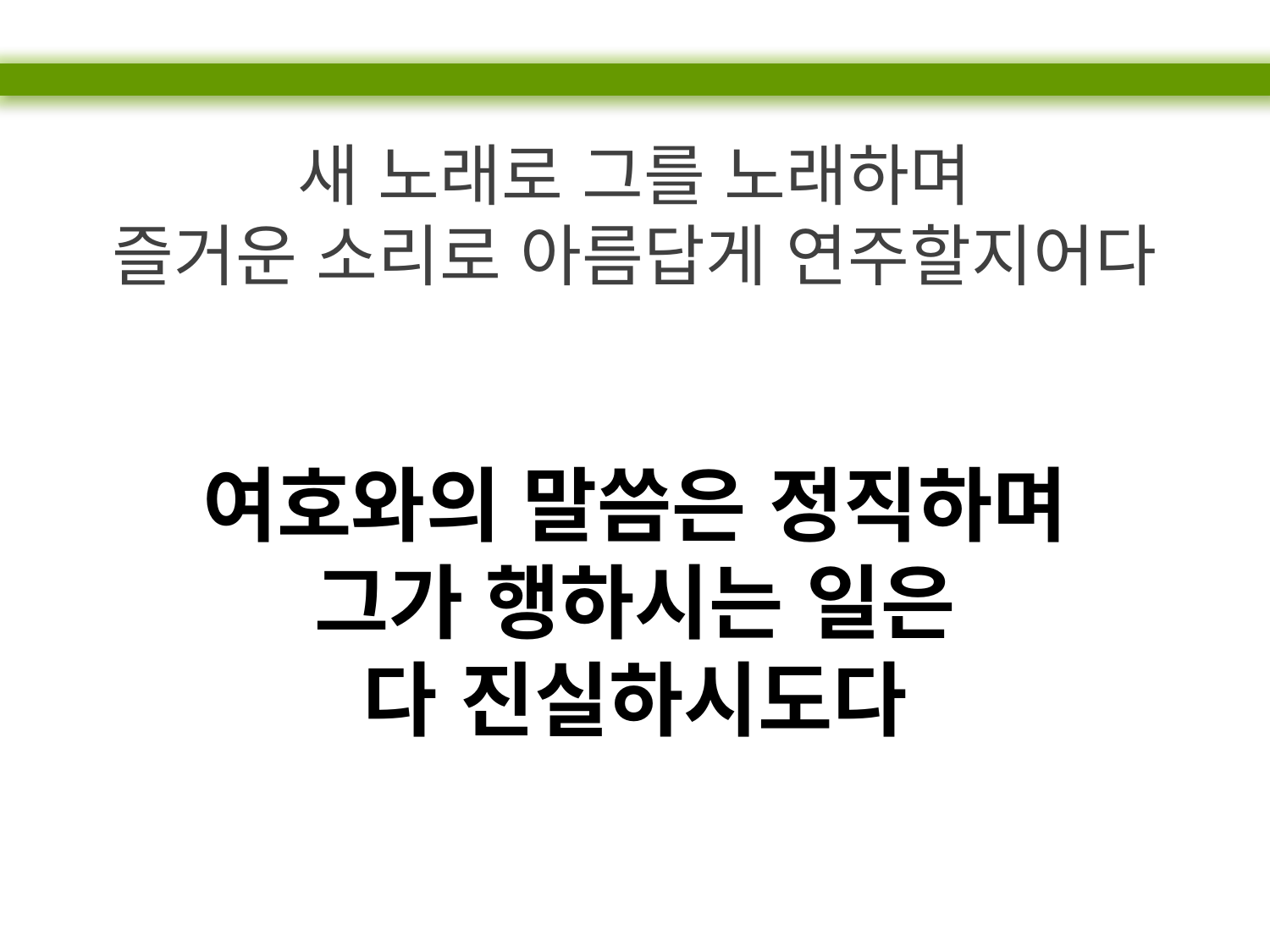

새 노래로 그를 노래하며
즐거운 소리로 아름답게 연주할지어다
여호와의 말씀은 정직하며
그가 행하시는 일은
다 진실하시도다